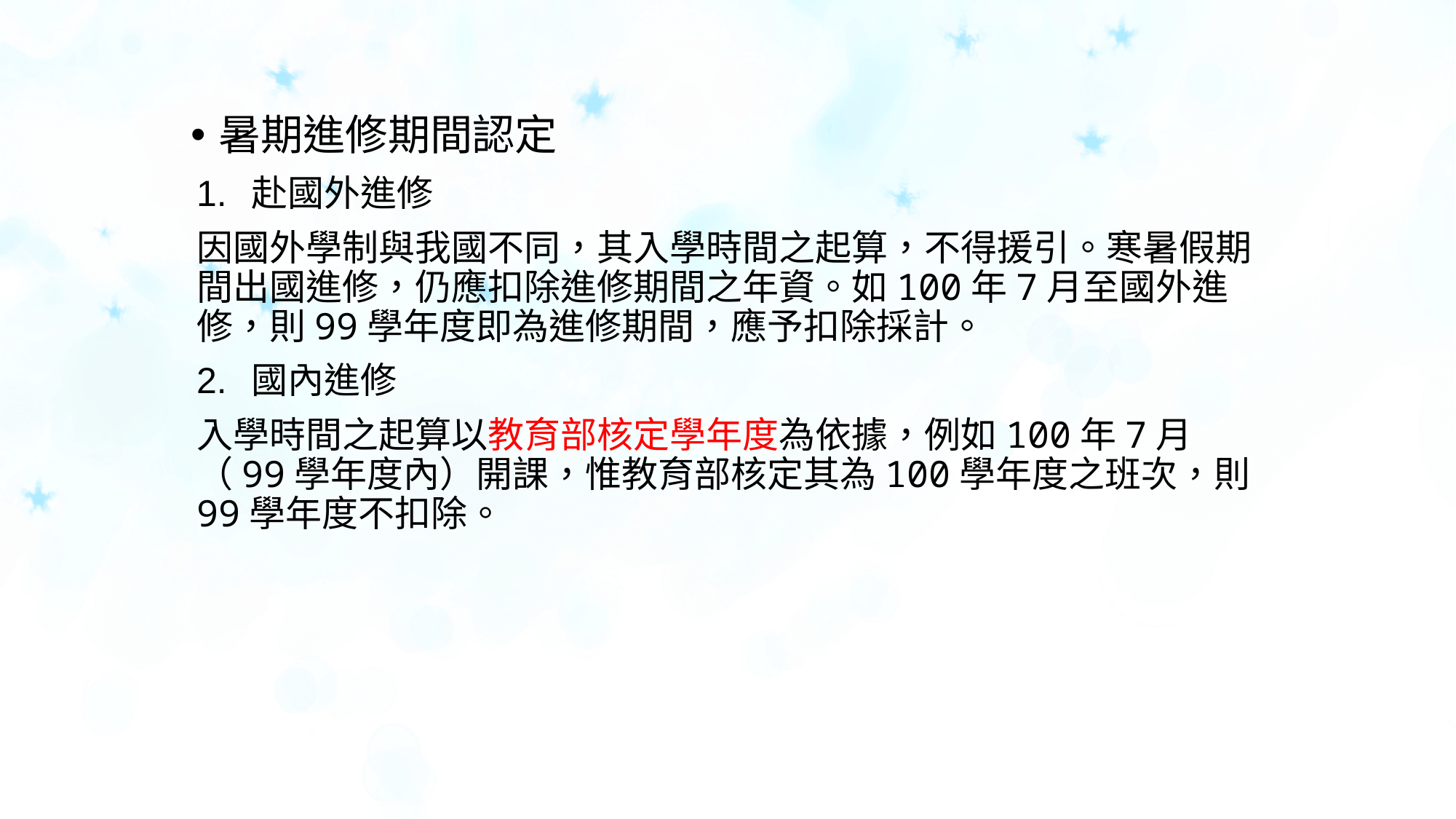

暑期進修期間認定
赴國外進修
因國外學制與我國不同，其入學時間之起算，不得援引。寒暑假期間出國進修，仍應扣除進修期間之年資。如100年7月至國外進修，則99學年度即為進修期間，應予扣除採計。
國內進修
入學時間之起算以教育部核定學年度為依據，例如100年7月（99學年度內）開課，惟教育部核定其為100學年度之班次，則99學年度不扣除。